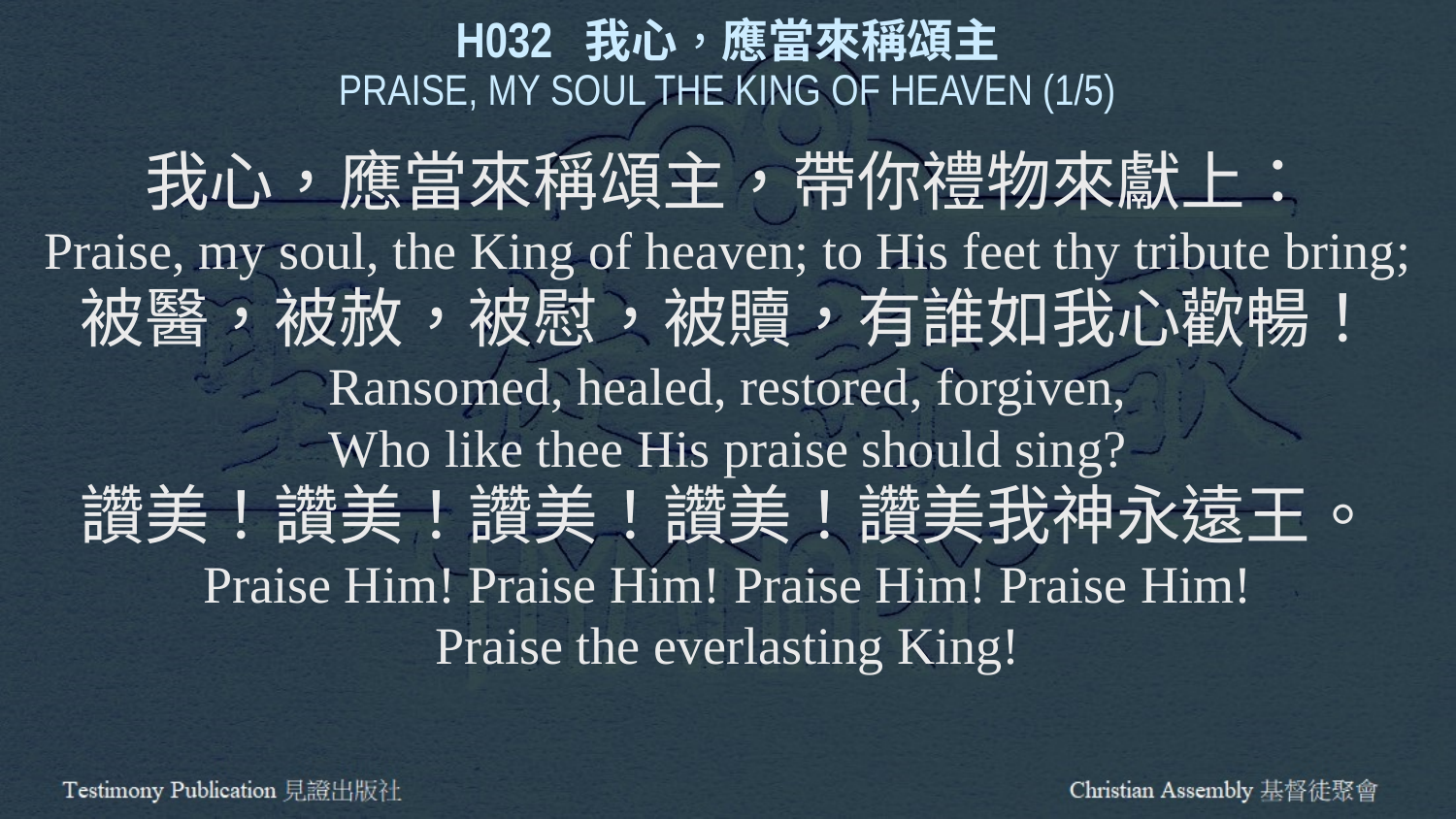

H032  我心，應當來稱頌主
PRAISE, MY SOUL THE KING OF HEAVEN (1/5)
我心，應當來稱頌主，帶你禮物來獻上：
Praise, my soul, the King of heaven; to His feet thy tribute bring;
被醫，被赦，被慰，被贖，有誰如我心歡暢！
Ransomed, healed, restored, forgiven,
Who like thee His praise should sing?
讚美！讚美！讚美！讚美！讚美我神永遠王。
Praise Him! Praise Him! Praise Him! Praise Him!
Praise the everlasting King!